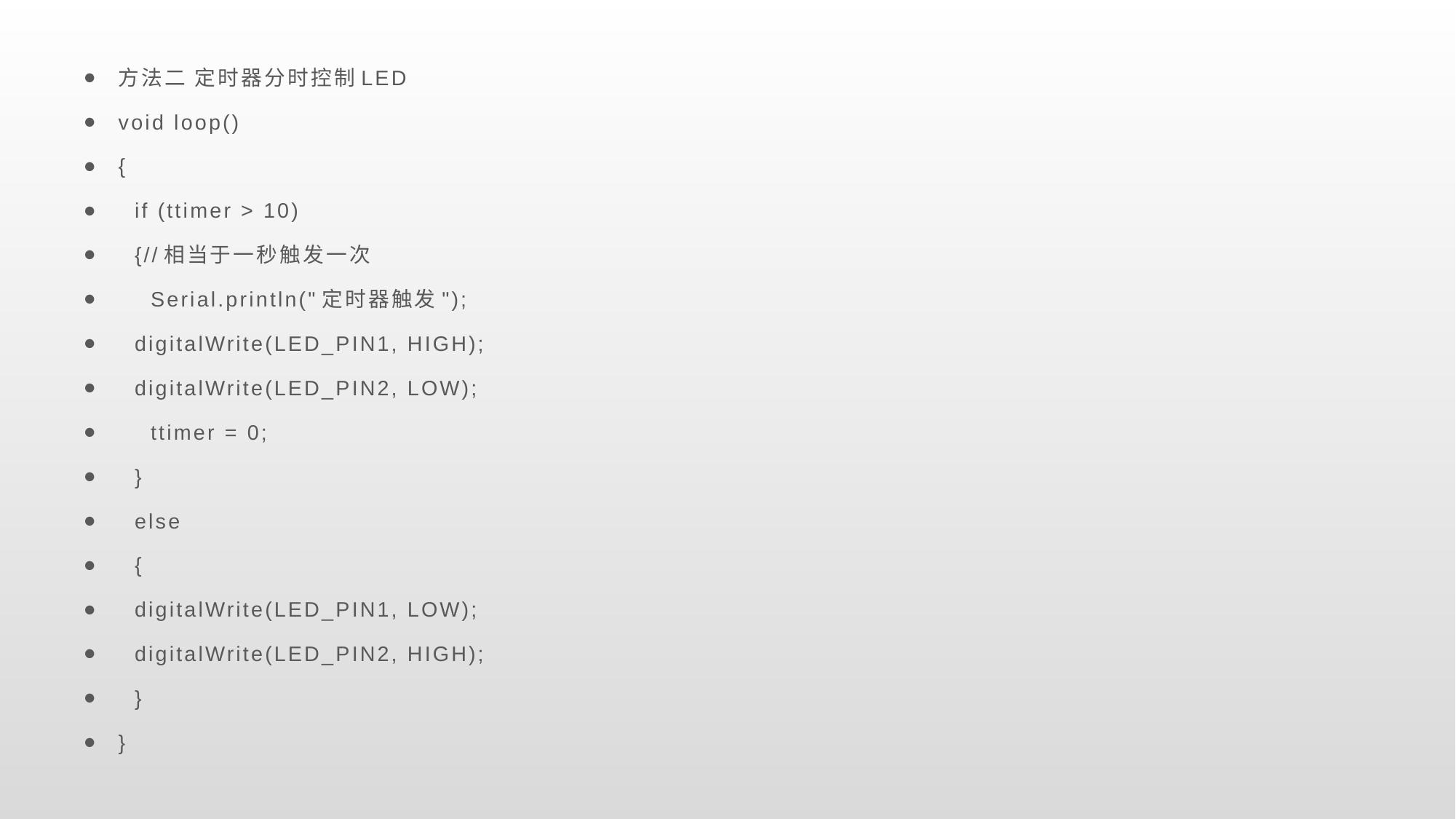

方法二 定时器分时控制LED
void loop()
{
  if (ttimer > 10)
  {//相当于一秒触发一次
    Serial.println("定时器触发");
  digitalWrite(LED_PIN1, HIGH);
  digitalWrite(LED_PIN2, LOW);
    ttimer = 0;
  }
  else
  {
  digitalWrite(LED_PIN1, LOW);
  digitalWrite(LED_PIN2, HIGH);
  }
}